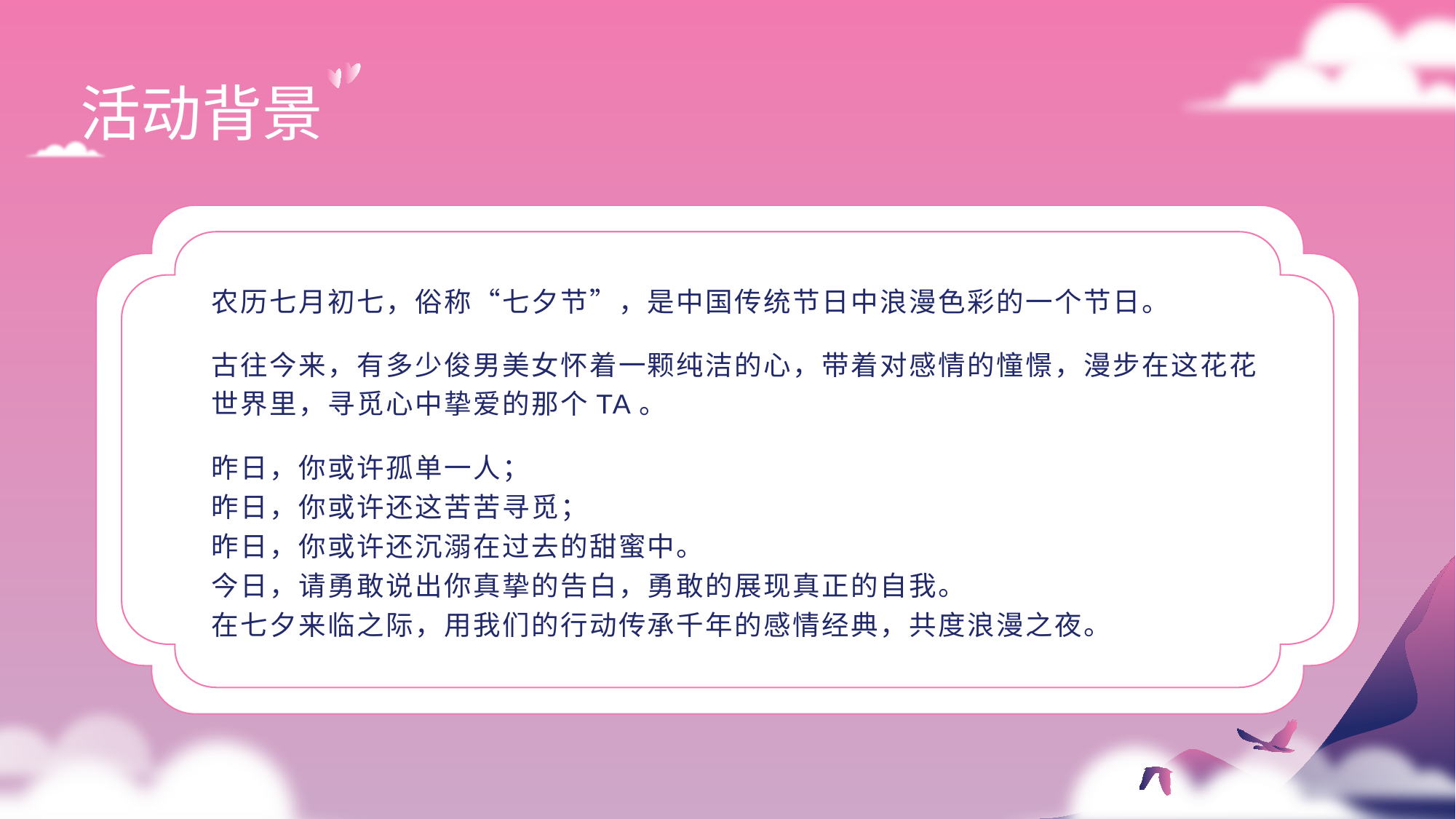

活动背景

农历七月初七，俗称“七夕节”，是中国传统节日中浪漫色彩的一个节日。
古往今来，有多少俊男美女怀着一颗纯洁的心，带着对感情的憧憬，漫步在这花花世界里，寻觅心中挚爱的那个TA。
昨日，你或许孤单一人；
昨日，你或许还这苦苦寻觅；
昨日，你或许还沉溺在过去的甜蜜中。
今日，请勇敢说出你真挚的告白，勇敢的展现真正的自我。
在七夕来临之际，用我们的行动传承千年的感情经典，共度浪漫之夜。